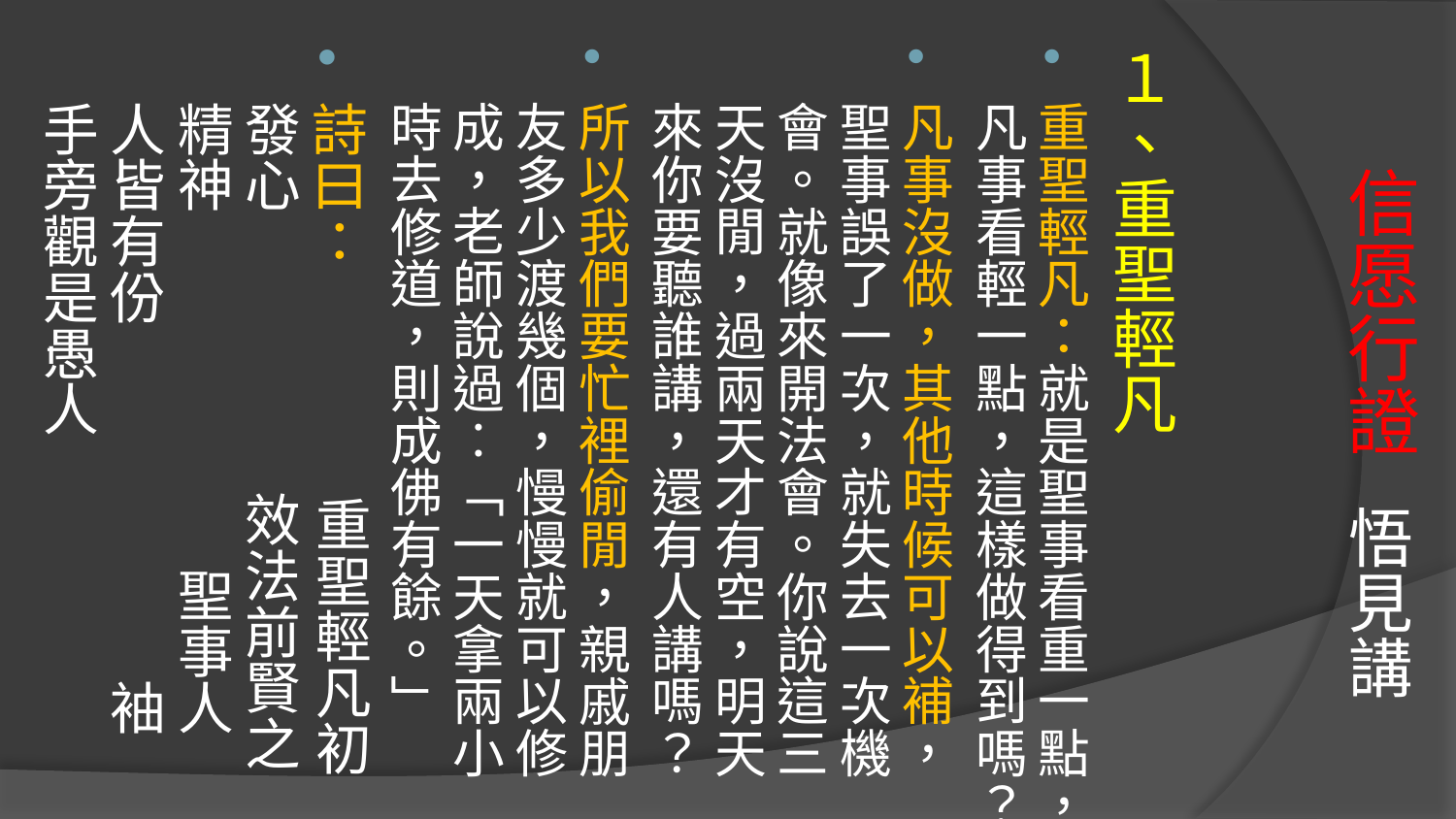

# 信愿行證   悟見講
１、重聖輕凡
重聖輕凡：就是聖事看重一點，凡事看輕一點，這樣做得到嗎？
凡事沒做，其他時候可以補，聖事誤了一次，就失去一次機會。就像來開法會。你說這三天沒閒，過兩天才有空，明天來你要聽誰講，還有人講嗎？
所以我們要忙裡偷閒，親戚朋友多少渡幾個，慢慢就可以修成，老師說過︰「一天拿兩小時去修道，則成佛有餘。」
詩曰：                  重聖輕凡初發心                      效法前賢之精神                            聖事人人皆有份                            袖手旁觀是愚人